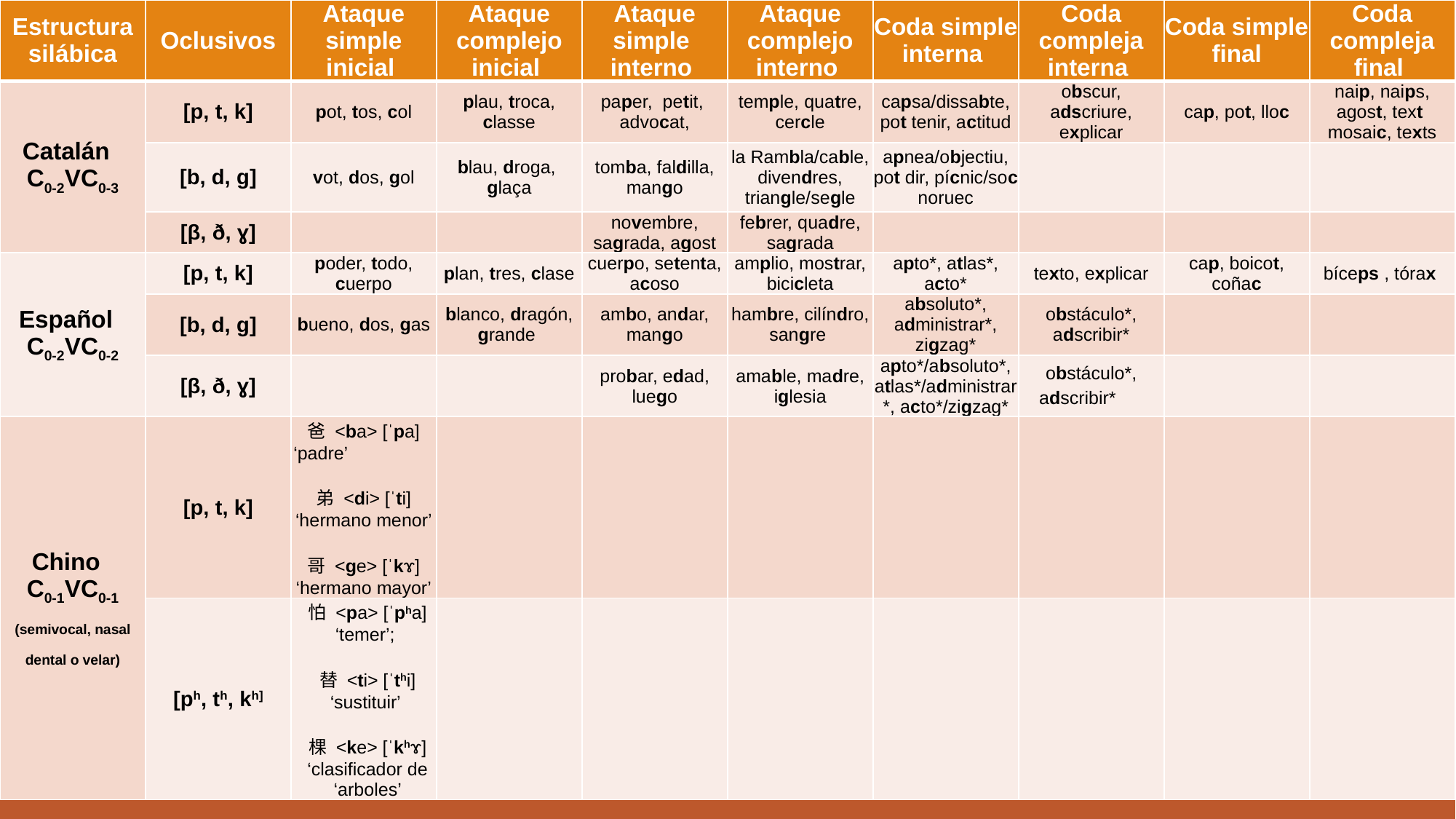

| Estructura silábica | Oclusivos | Ataque simple inicial | Ataque complejo inicial | Ataque simple interno | Ataque complejo interno | Coda simple interna | Coda compleja interna | Coda simple final | Coda compleja final |
| --- | --- | --- | --- | --- | --- | --- | --- | --- | --- |
| Catalán C0-2VC0-3 | [p, t, k] | pot, tos, col | plau, troca, classe | paper, petit, advocat, | temple, quatre, cercle | capsa/dissabte, pot tenir, actitud | obscur, adscriure, explicar | cap, pot, lloc | naip, naips, agost, text mosaic, texts |
|  | [b, d, g] | vot, dos, gol | blau, droga, glaça | tomba, faldilla, mango | la Rambla/cable, divendres, triangle/segle | apnea/objectiu, pot dir, pícnic/soc noruec |  |  |  |
|  | [β, ð, ɣ] |  |  | novembre, sagrada, agost | febrer, quadre, sagrada |  |  |  |  |
| Español C0-2VC0-2 | [p, t, k] | poder, todo, cuerpo | plan, tres, clase | cuerpo, setenta, acoso | amplio, mostrar, bicicleta | apto\*, atlas\*, acto\* | texto, explicar | cap, boicot, coñac | bíceps , tórax |
|  | [b, d, g] | bueno, dos, gas | blanco, dragón, grande | ambo, andar, mango | hambre, cilíndro, sangre | absoluto\*, administrar\*, zigzag\* | obstáculo\*, adscribir\* |  |  |
|  | [β, ð, ɣ] |  |  | probar, edad, luego | amable, madre, iglesia | apto\*/absoluto\*, atlas\*/administrar\*, acto\*/zigzag\* | obstáculo\*, adscribir\* |  |  |
| Chino C0-1VC0-1 (semivocal, nasal dental o velar) | [p, t, k] | 爸 <ba> [ˈpa] ‘padre’ 弟 <di> [ˈti] ‘hermano menor’ 哥 <ɡe> [ˈkɤ] ‘hermano mayor’ |  |  |  |  |  |  |  |
|  | [ph, th, kh] | 怕 <pa> [ˈpha] ‘temer’; 替 <ti> [ˈthi] ‘sustituir’ 棵 <ke> [ˈkhɤ] ‘clasificador de ‘arboles’ |  |  |  |  |  |  |  |
#